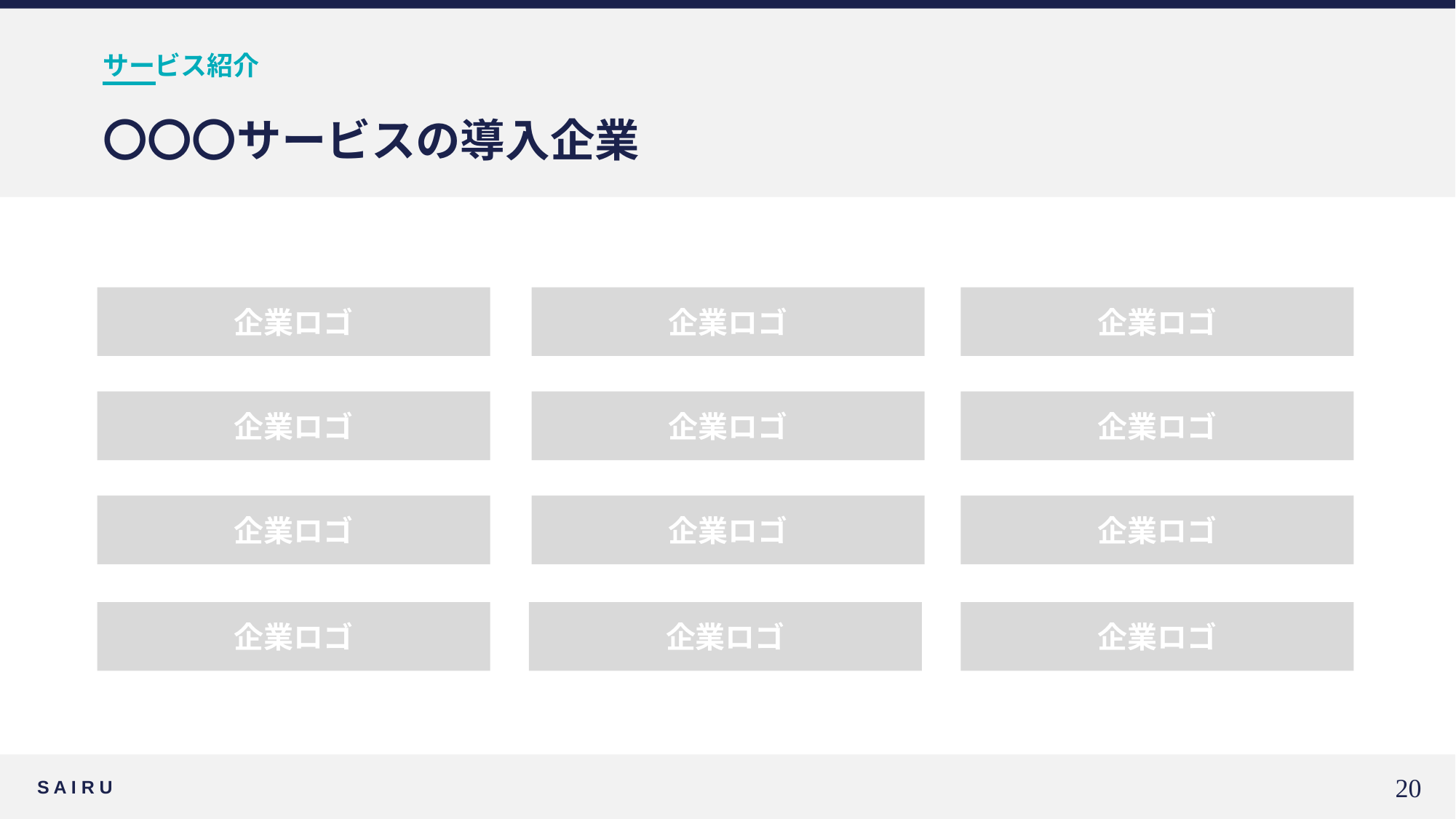

サービス紹介
# 〇〇〇サービスの導入企業
企業ロゴ
企業ロゴ
企業ロゴ
企業ロゴ
企業ロゴ
企業ロゴ
企業ロゴ
企業ロゴ
企業ロゴ
企業ロゴ
企業ロゴ
企業ロゴ
S A I R U
20
S A I R U